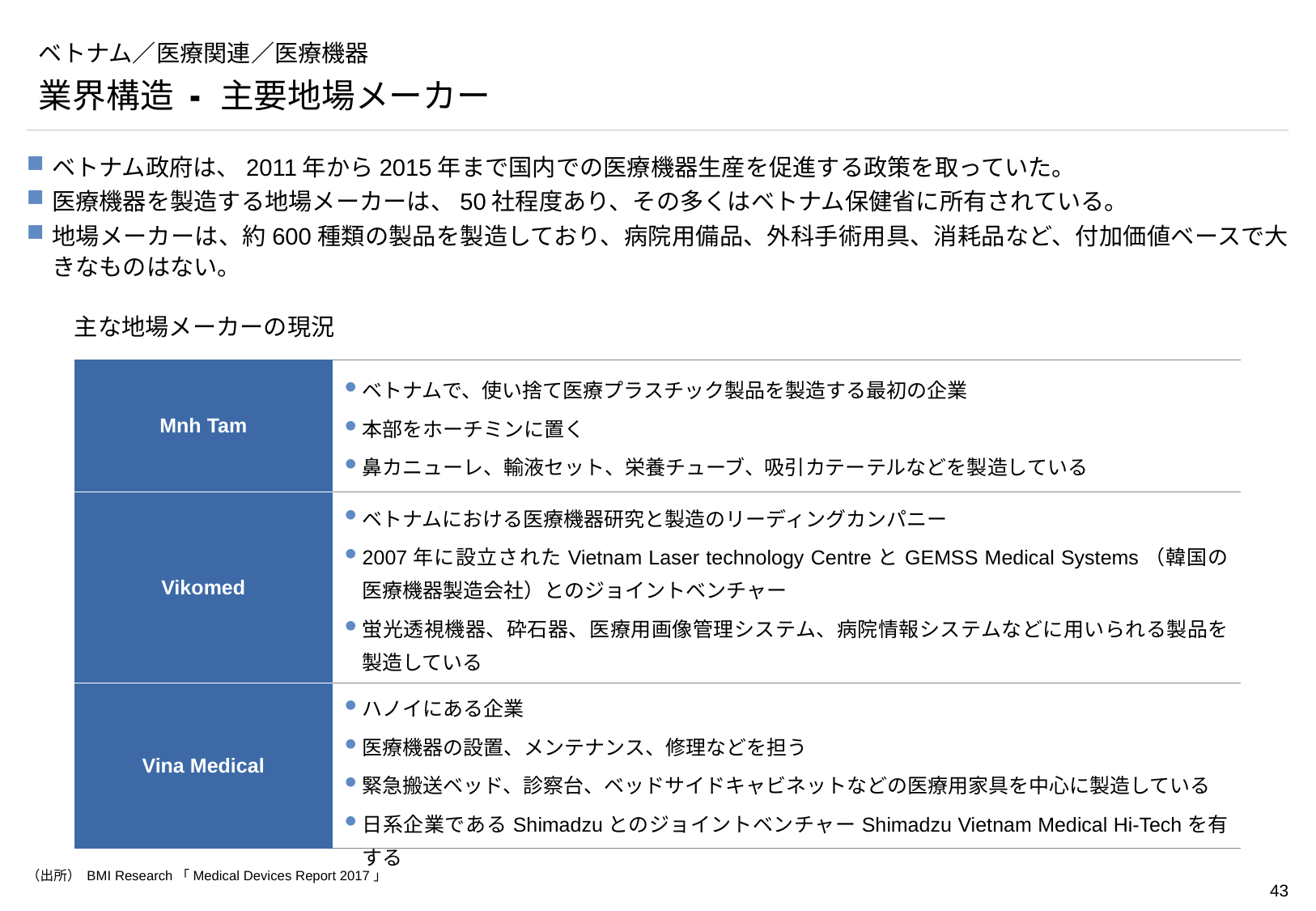

# ベトナム／医療関連／医療機器
業界構造 - 主要地場メーカー
ベトナム政府は、2011年から2015年まで国内での医療機器生産を促進する政策を取っていた。
医療機器を製造する地場メーカーは、50社程度あり、その多くはベトナム保健省に所有されている。
地場メーカーは、約600種類の製品を製造しており、病院用備品、外科手術用具、消耗品など、付加価値ベースで大きなものはない。
主な地場メーカーの現況
| Mnh Tam | ベトナムで、使い捨て医療プラスチック製品を製造する最初の企業 本部をホーチミンに置く 鼻カニューレ、輸液セット、栄養チューブ、吸引カテーテルなどを製造している |
| --- | --- |
| Vikomed | ベトナムにおける医療機器研究と製造のリーディングカンパニー 2007年に設立されたVietnam Laser technology CentreとGEMSS Medical Systems（韓国の医療機器製造会社）とのジョイントベンチャー 蛍光透視機器、砕石器、医療用画像管理システム、病院情報システムなどに用いられる製品を製造している |
| Vina Medical | ハノイにある企業 医療機器の設置、メンテナンス、修理などを担う 緊急搬送ベッド、診察台、ベッドサイドキャビネットなどの医療用家具を中心に製造している 日系企業であるShimadzuとのジョイントベンチャーShimadzu Vietnam Medical Hi-Techを有する |
（出所） BMI Research「Medical Devices Report 2017」